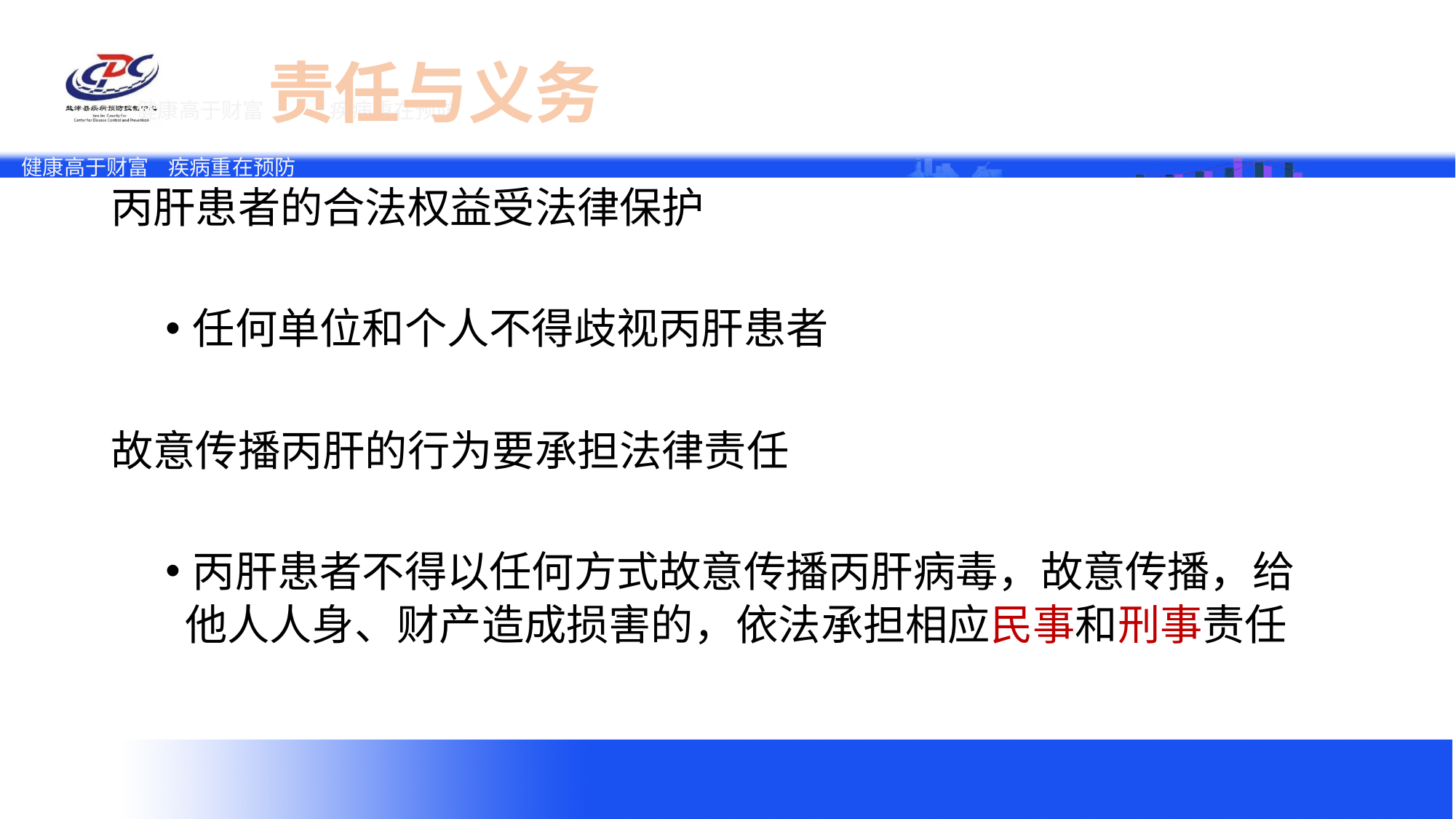

# 责任与义务
丙肝患者的合法权益受法律保护

任何单位和个人不得歧视丙肝患者

故意传播丙肝的行为要承担法律责任

丙肝患者不得以任何方式故意传播丙肝病毒，故意传播，给
 他人人身、财产造成损害的，依法承担相应民事和刑事责任